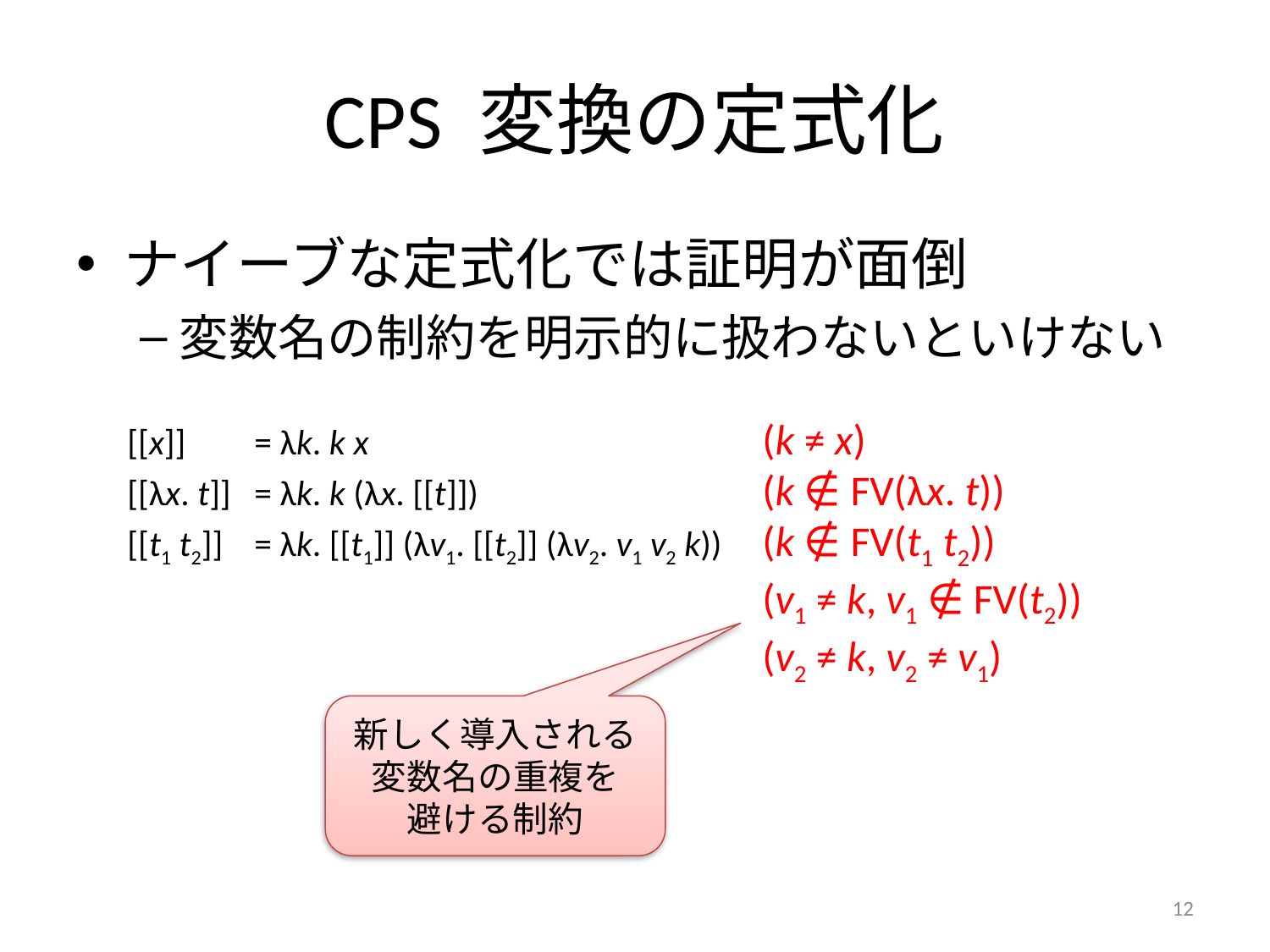

# CPS 変換の定式化
ナイーブな定式化では証明が面倒
変数名の制約を明示的に扱わないといけない
[[x]]	= λk. k x				(k ≠ x)
[[λx. t]]	= λk. k (λx. [[t]])			(k ∉ FV(λx. t))
[[t1 t2]]	= λk. [[t1]] (λv1. [[t2]] (λv2. v1 v2 k))	(k ∉ FV(t1 t2))
					(v1 ≠ k, v1 ∉ FV(t2))
					(v2 ≠ k, v2 ≠ v1)
新しく導入される
変数名の重複を
避ける制約
12